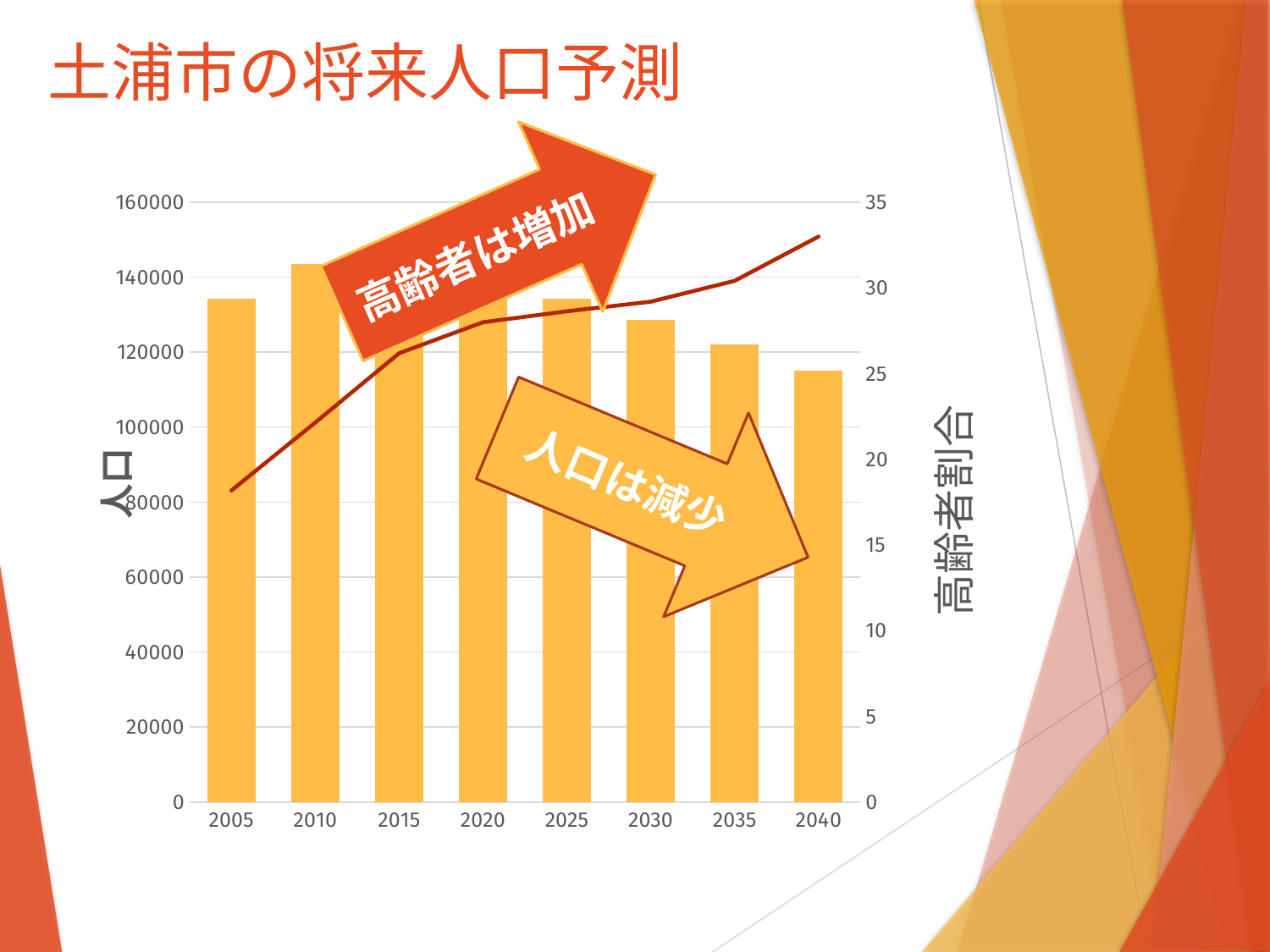

# 土浦市の将来人口予測
高齢者は増加

### Chart

| Category |  |  |
|---|---|---|
| 2005 | 134146.0 | 18.176464449182234 |
| 2010 | 143422.0 | 22.14025742215281 |
| 2015 | 141810.5164837523 | 26.18726148864625 |
| 2020 | 138420.9989000218 | 27.99069845228685 |
| 2025 | 134133.8894479292 | 28.627920884709667 |
| 2030 | 128575.68000327238 | 29.187121742287346 |
| 2035 | 122083.73898593287 | 30.403866795551032 |
| 2040 | 115107.2281633343 | 32.983702702009985 |
人口は減少